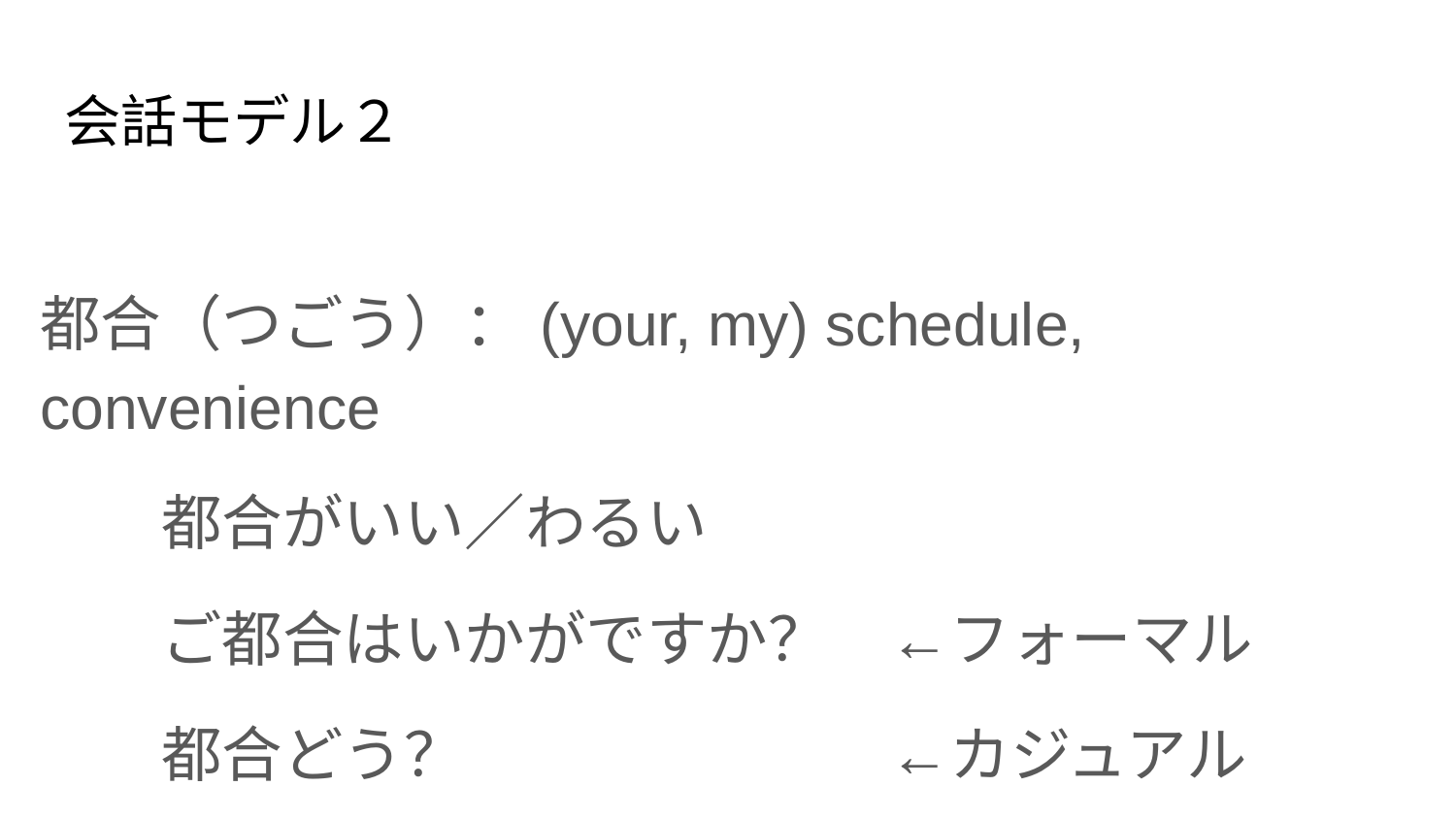

# 会話モデル２

都合（つごう）：(your, my) schedule, convenience
　　都合がいい／わるい
　　ご都合はいかがですか？　←フォーマル
　　都合どう？　　　　　　　←カジュアル